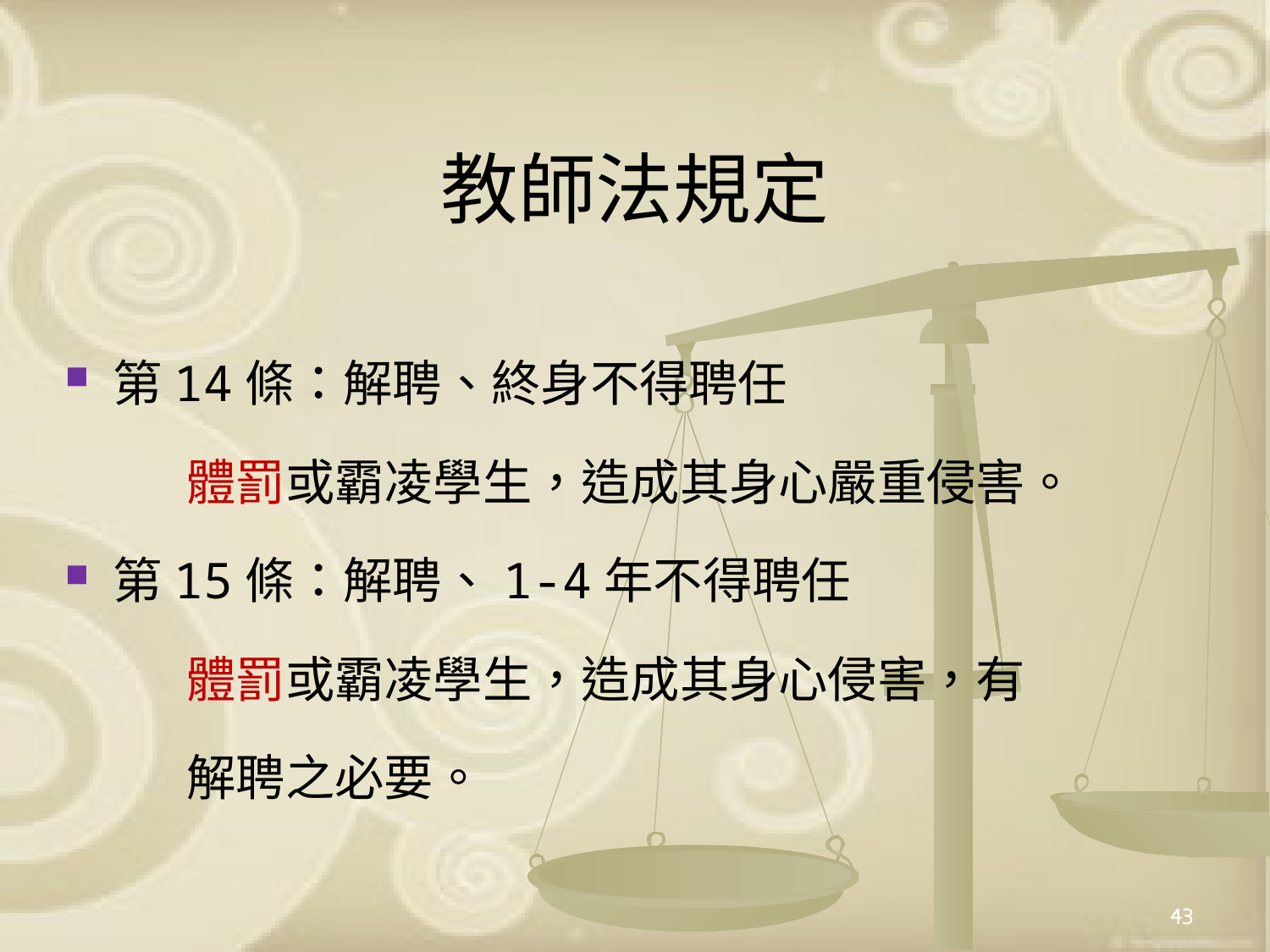

# 教師法規定
第14條：解聘、終身不得聘任
          體罰或霸凌學生，造成其身心嚴重侵害。
第15條：解聘、1-4年不得聘任
          體罰或霸凌學生，造成其身心侵害，有
          解聘之必要。
43